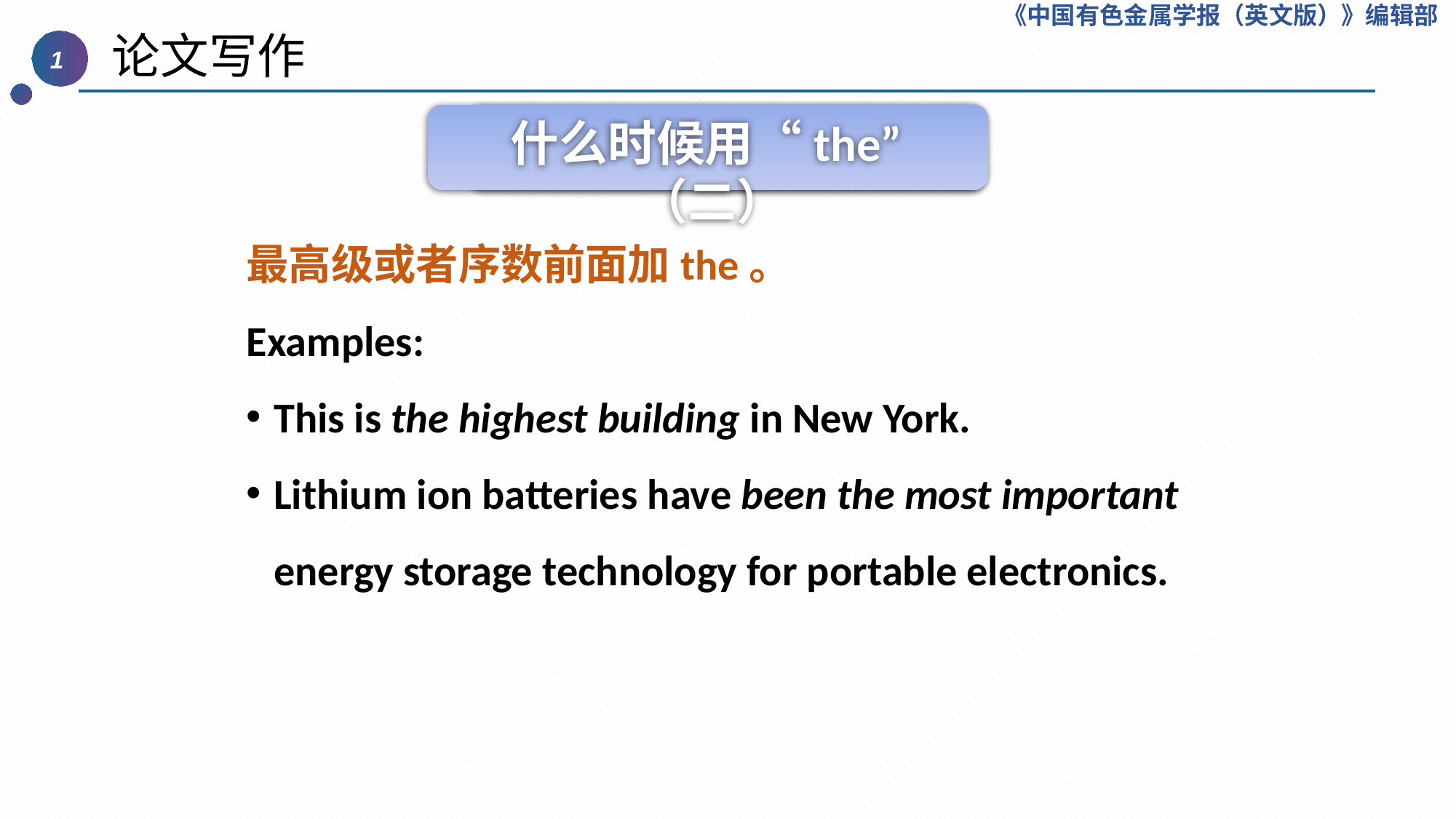

《中国有色金属学报（英文版）》编辑部

      论文写作

1

什么时候用“the”（二）

什么时候用“the”
最高级或者序数前面加the。
Examples:
This is the highest building in New York.
Lithium ion batteries have been the most important energy storage technology for portable electronics.